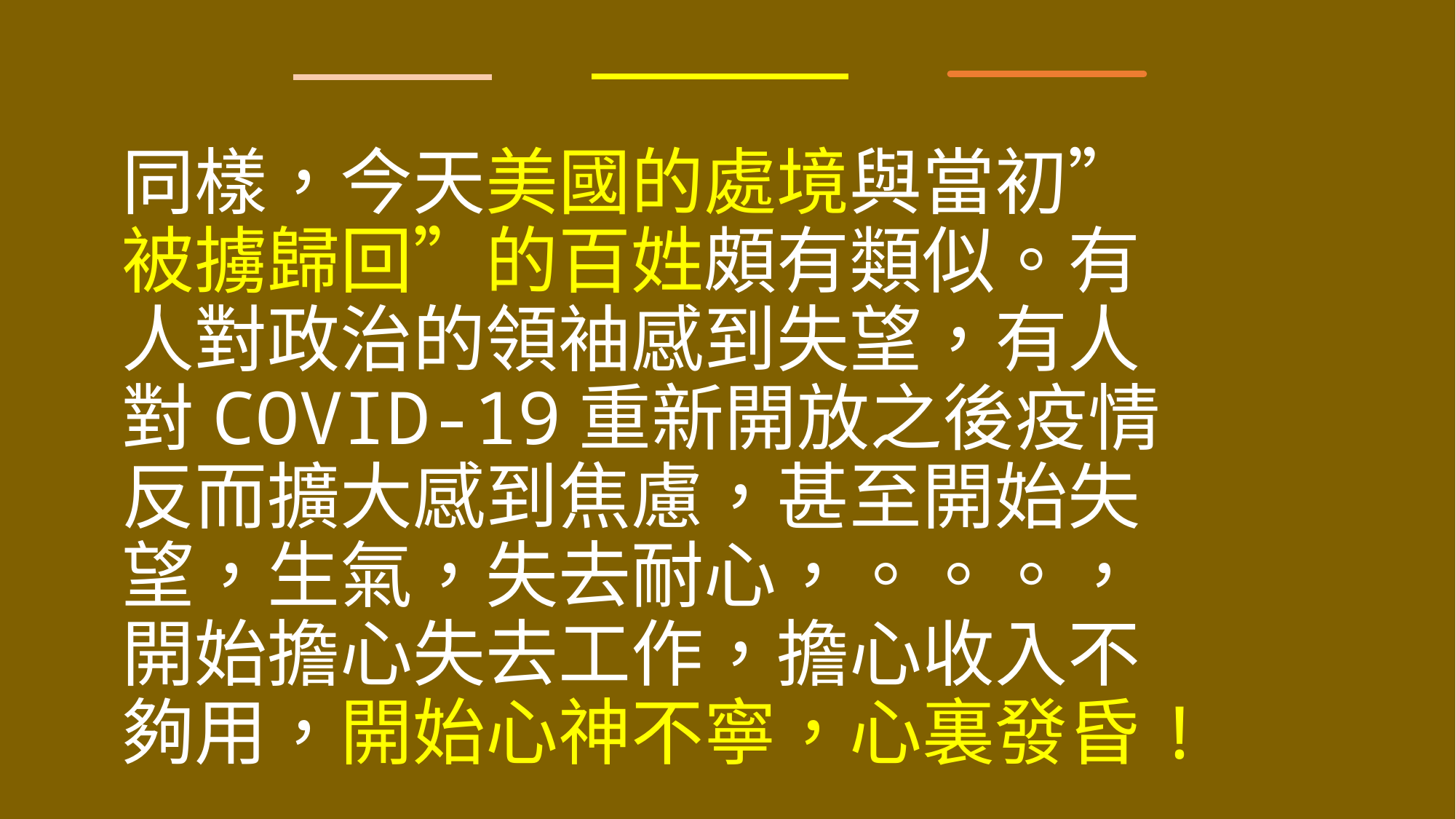

同樣，今天美國的處境與當初”被擄歸回”的百姓頗有類似。有人對政治的領袖感到失望，有人對COVID-19重新開放之後疫情反而擴大感到焦慮，甚至開始失望，生氣，失去耐心，。。。，開始擔心失去工作，擔心收入不夠用，開始心神不寧，心裏發昏!